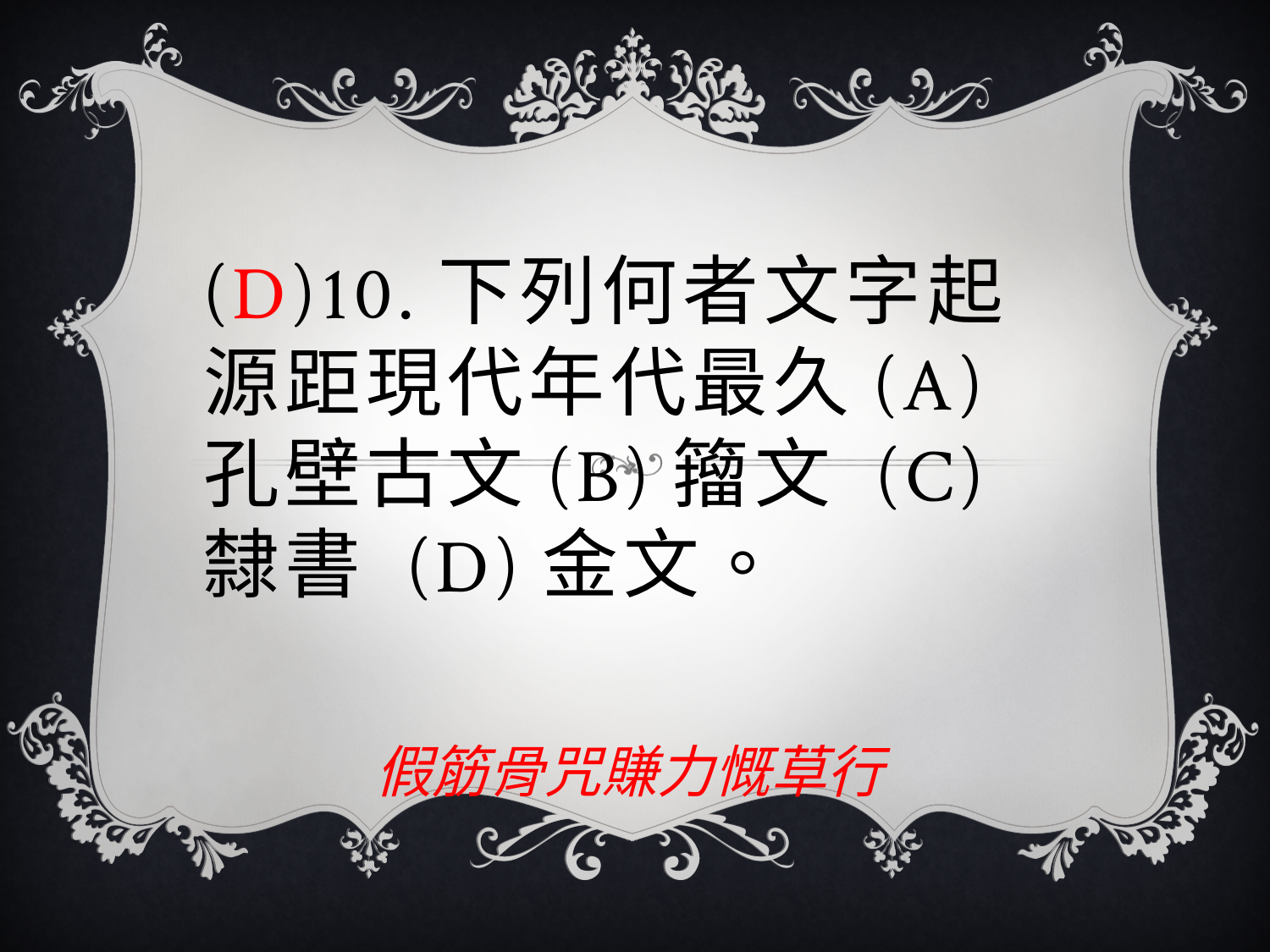

# (D)10.下列何者文字起源距現代年代最久(A) 孔壁古文(B)籀文 (C)隸書 (D)金文。
假筋骨咒賺力慨草行